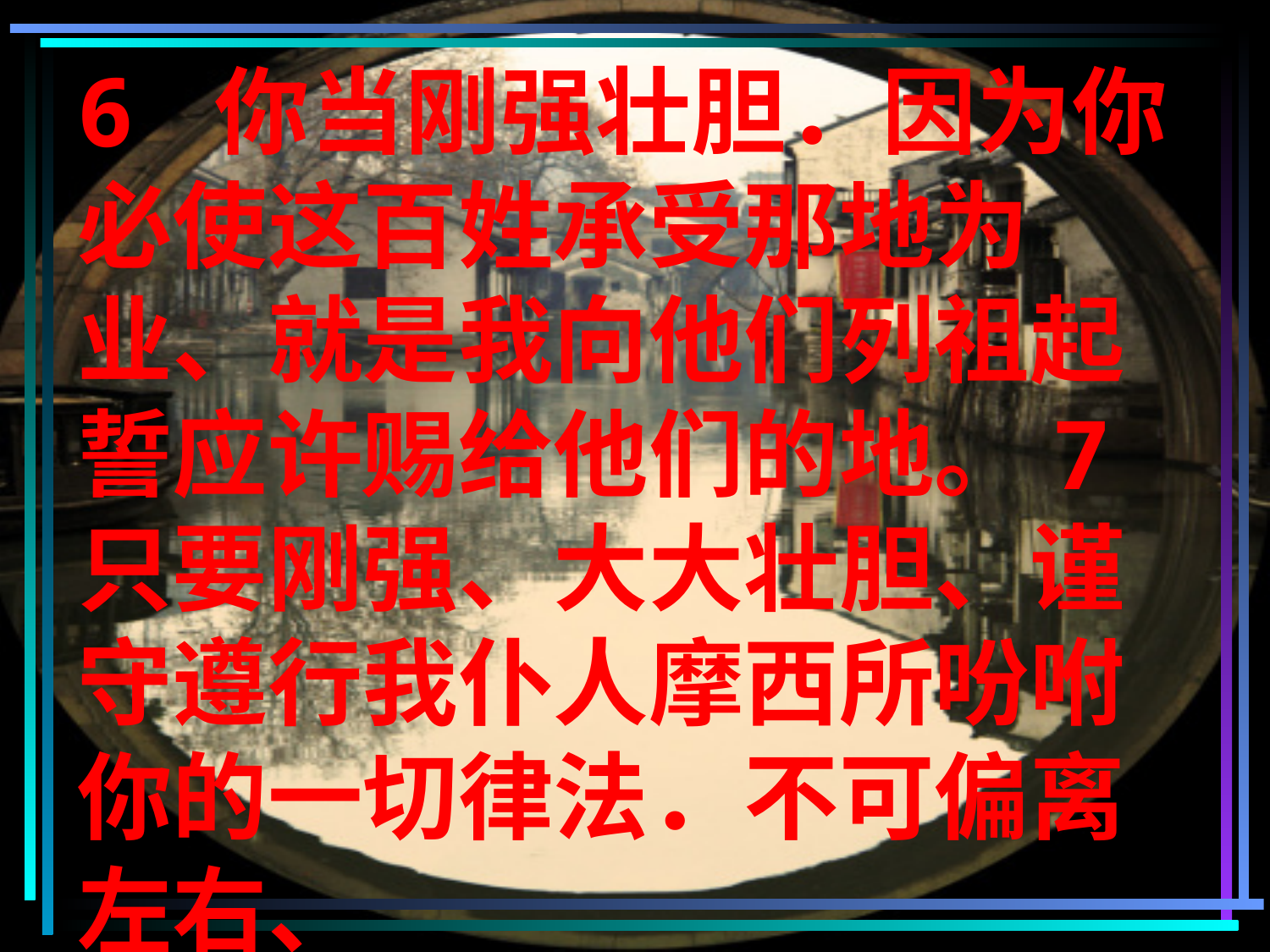

6 你当刚强壮胆．因为你必使这百姓承受那地为业、就是我向他们列祖起誓应许赐给他们的地。7 只要刚强、大大壮胆、谨守遵行我仆人摩西所吩咐你的一切律法．不可偏离左右、
#